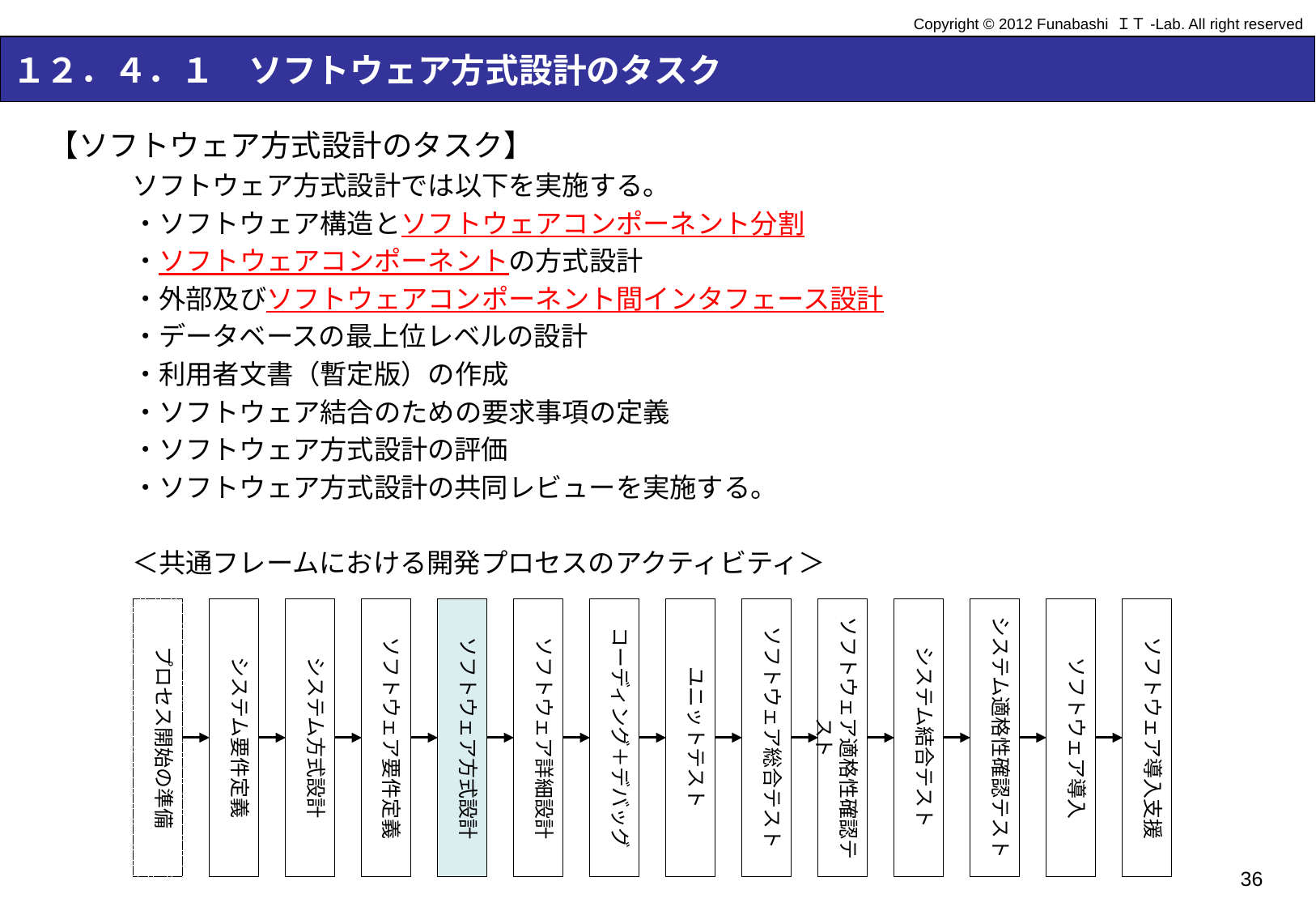

Copyright © 2012 Funabashi ＩＴ-Lab. All right reserved
# １２．４．１　ソフトウェア方式設計のタスク
【ソフトウェア方式設計のタスク】
ソフトウェア方式設計では以下を実施する。
・ソフトウェア構造とソフトウェアコンポーネント分割
・ソフトウェアコンポーネントの方式設計
・外部及びソフトウェアコンポーネント間インタフェース設計
・データベースの最上位レベルの設計
・利用者文書（暫定版）の作成
・ソフトウェア結合のための要求事項の定義
・ソフトウェア方式設計の評価
・ソフトウェア方式設計の共同レビューを実施する。

＜共通フレームにおける開発プロセスのアクティビティ＞

プロセス開始の準備
システム要件定義
システム方式設計
ソフトウェア要件定義
ソフトウェア方式設計
ソフトウェア詳細設計
コーディング＋デバッグ
ユニットテスト
ソフトウェア総合テスト
ソフトウェア適格性確認テスト
システム結合テスト
システム適格性確認テスト
ソフトウェア導入
ソフトウェア導入支援
36